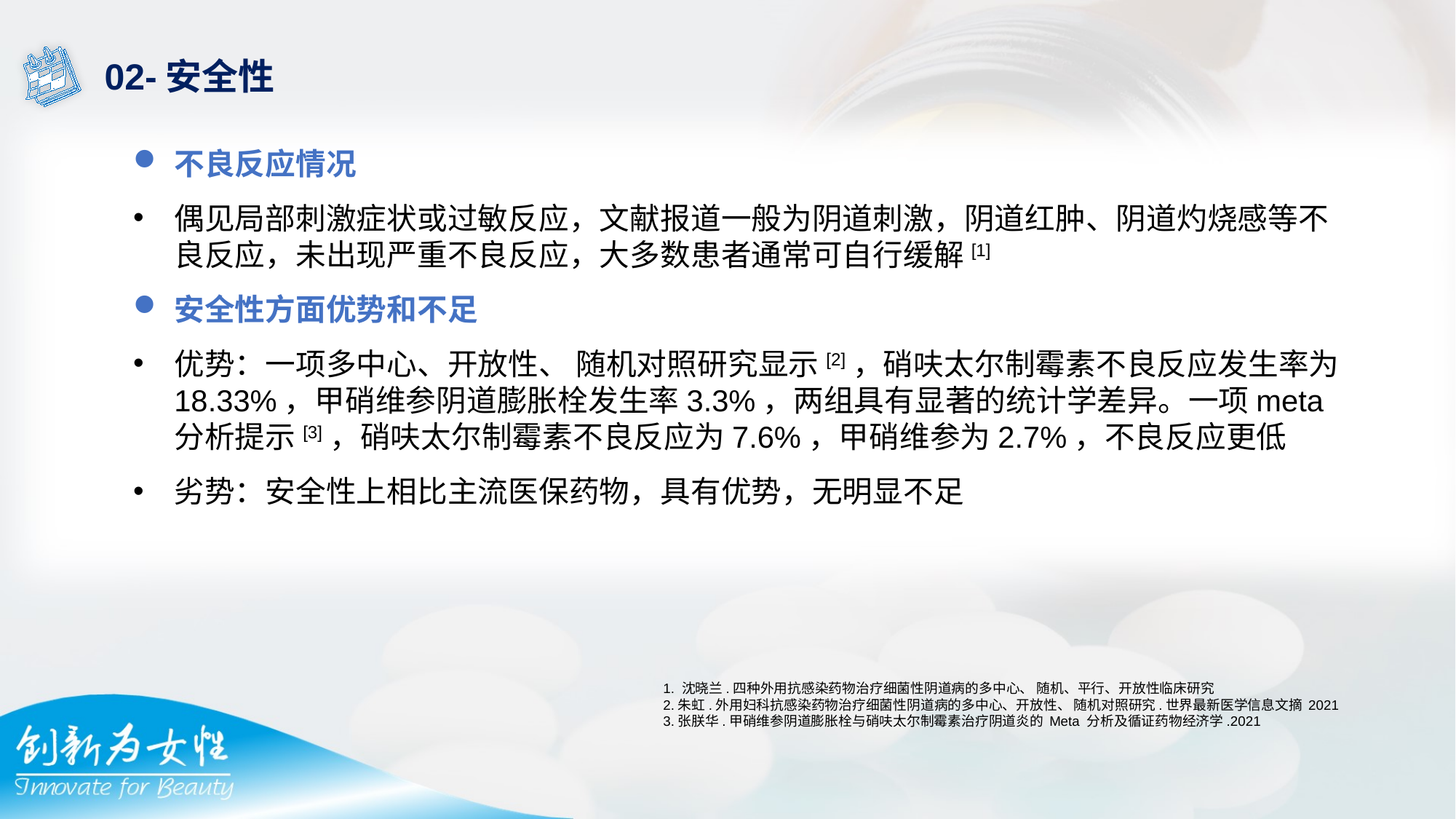

02-安全性
不良反应情况
偶见局部刺激症状或过敏反应，文献报道一般为阴道刺激，阴道红肿、阴道灼烧感等不良反应，未出现严重不良反应，大多数患者通常可自行缓解[1]
安全性方面优势和不足
优势：一项多中心、开放性、 随机对照研究显示[2]，硝呋太尔制霉素不良反应发生率为 18.33%，甲硝维参阴道膨胀栓发生率3.3%，两组具有显著的统计学差异。一项meta分析提示[3]，硝呋太尔制霉素不良反应为7.6%，甲硝维参为2.7%，不良反应更低
劣势：安全性上相比主流医保药物，具有优势，无明显不足

1. 沈晓兰.四种外用抗感染药物治疗细菌性阴道病的多中心、 随机、平行、开放性临床研究
2.朱虹.外用妇科抗感染药物治疗细菌性阴道病的多中心、开放性、 随机对照研究.世界最新医学信息文摘 2021
3.张朕华.甲硝维参阴道膨胀栓与硝呋太尔制霉素治疗阴道炎的 Meta 分析及循证药物经济学.2021